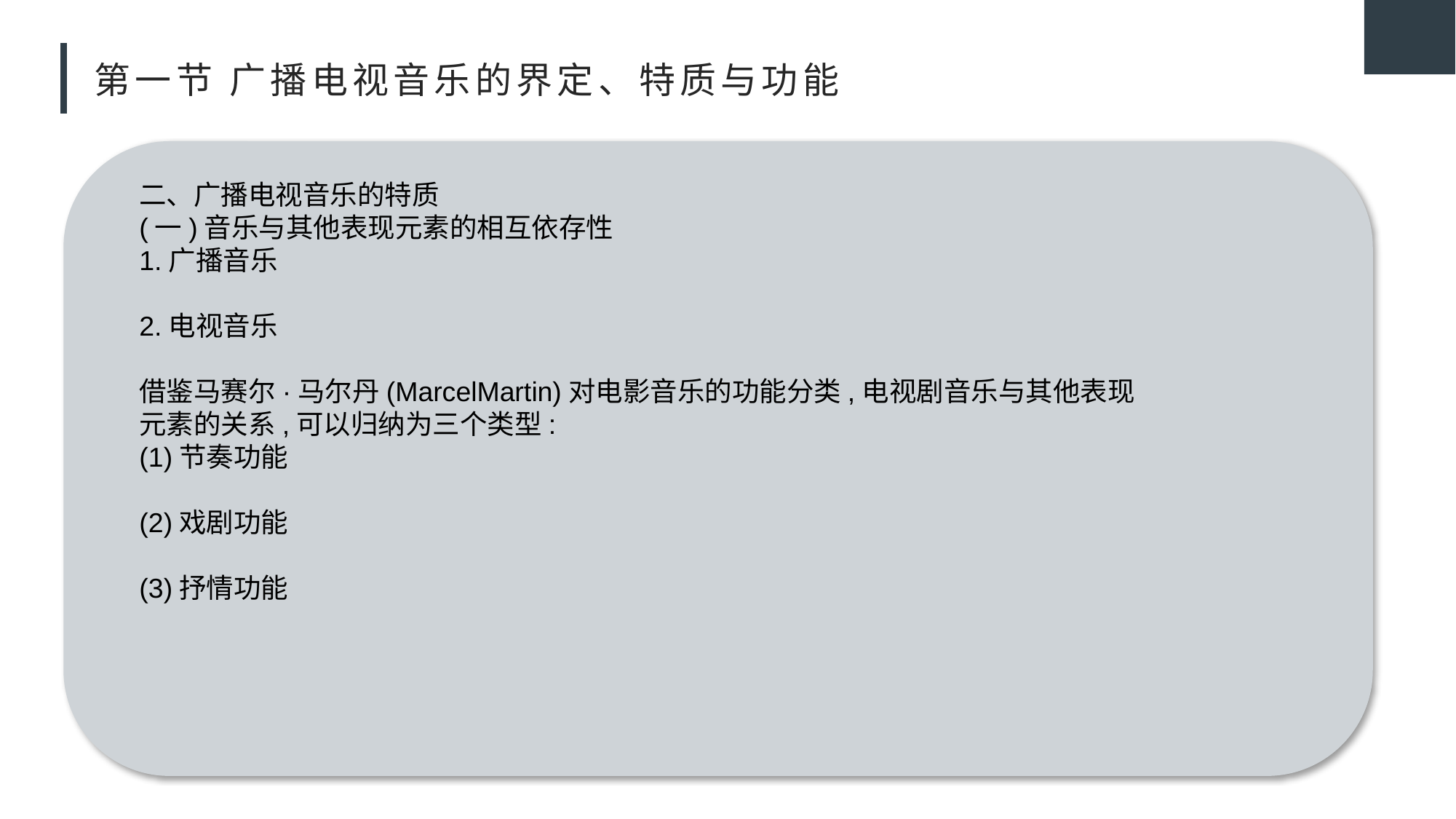

# 第一节 广播电视音乐的界定、特质与功能

二、广播电视音乐的特质
(一)音乐与其他表现元素的相互依存性
1.广播音乐

2.电视音乐

借鉴马赛尔·马尔丹(MarcelMartin)对电影音乐的功能分类,电视剧音乐与其他表现
元素的关系,可以归纳为三个类型:
(1)节奏功能

(2)戏剧功能

(3)抒情功能